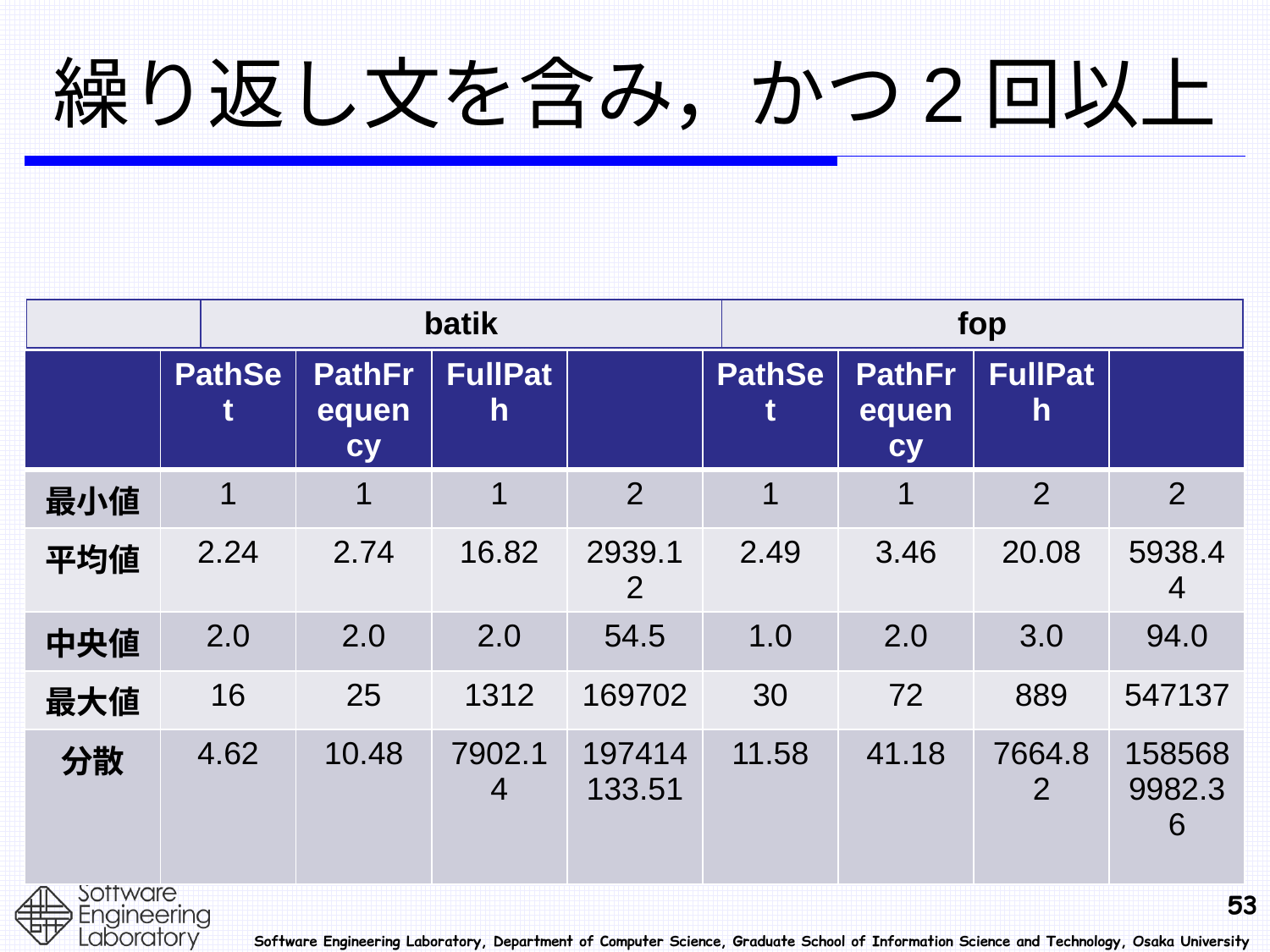

# 繰り返し文を含み，かつ2回以上

|  | batik | fop |
| --- | --- | --- |
|  | PathSet | PathFrequency | FullPath |  | PathSet | PathFrequency | FullPath |  |
| --- | --- | --- | --- | --- | --- | --- | --- | --- |
| 最小値 | 1 | 1 | 1 | 2 | 1 | 1 | 2 | 2 |
| 平均値 | 2.24 | 2.74 | 16.82 | 2939.12 | 2.49 | 3.46 | 20.08 | 5938.44 |
| 中央値 | 2.0 | 2.0 | 2.0 | 54.5 | 1.0 | 2.0 | 3.0 | 94.0 |
| 最大値 | 16 | 25 | 1312 | 169702 | 30 | 72 | 889 | 547137 |
| 分散 | 4.62 | 10.48 | 7902.14 | 197414133.51 | 11.58 | 41.18 | 7664.82 | 1585689982.36 |